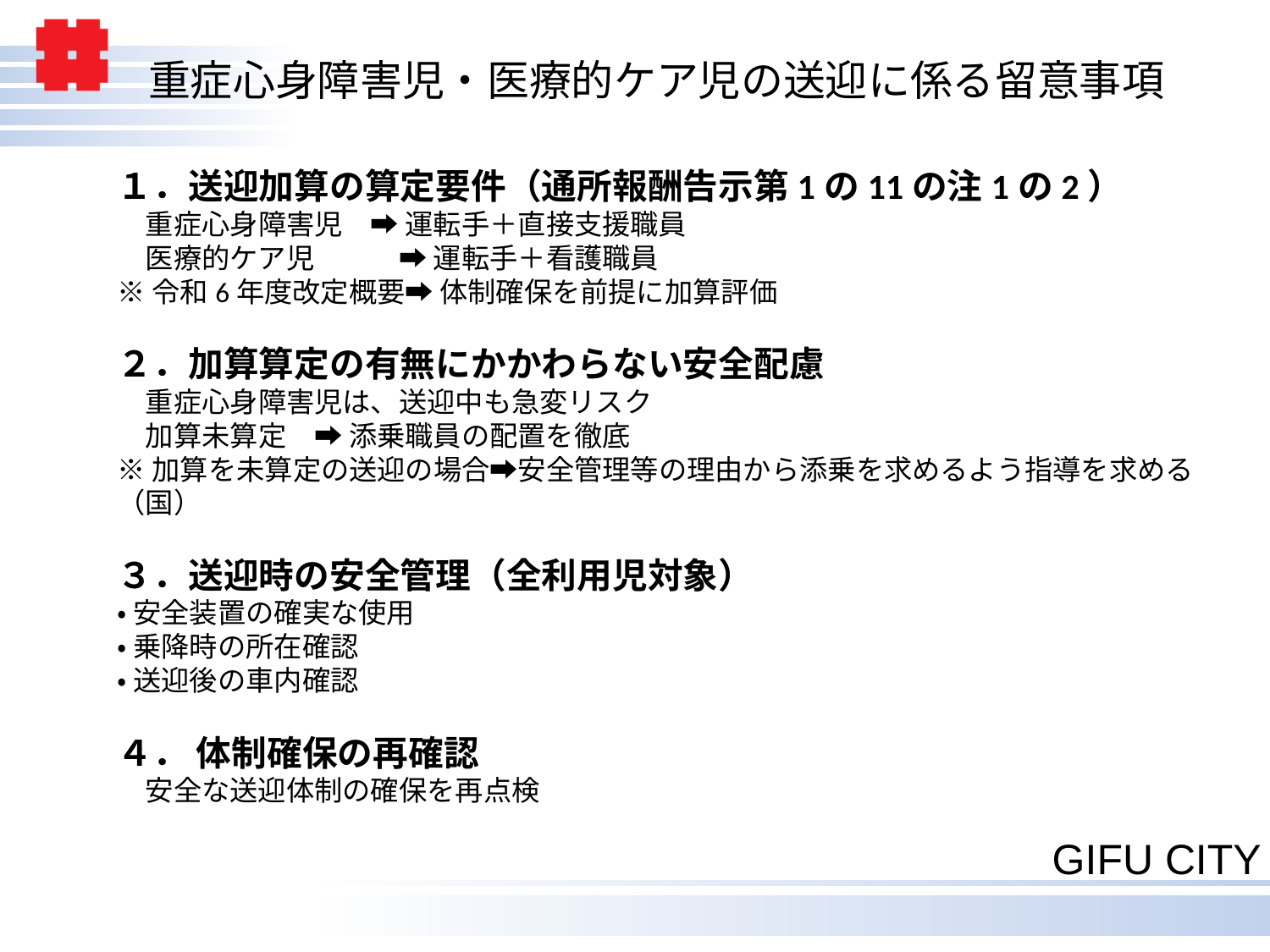

# 重症心身障害児・医療的ケア児の送迎に係る留意事項
１．送迎加算の算定要件（通所報酬告示第1の11の注1の2）
　重症心身障害児　➡ 運転手＋直接支援職員
　医療的ケア児　　　➡ 運転手＋看護職員
※令和6年度改定概要➡ 体制確保を前提に加算評価

２．加算算定の有無にかかわらない安全配慮
　重症心身障害児は、送迎中も急変リスク
　加算未算定　➡ 添乗職員の配置を徹底
※加算を未算定の送迎の場合➡安全管理等の理由から添乗を求めるよう指導を求める（国）

３．送迎時の安全管理（全利用児対象）
・ 安全装置の確実な使用
・ 乗降時の所在確認
・ 送迎後の車内確認

４． 体制確保の再確認
　安全な送迎体制の確保を再点検